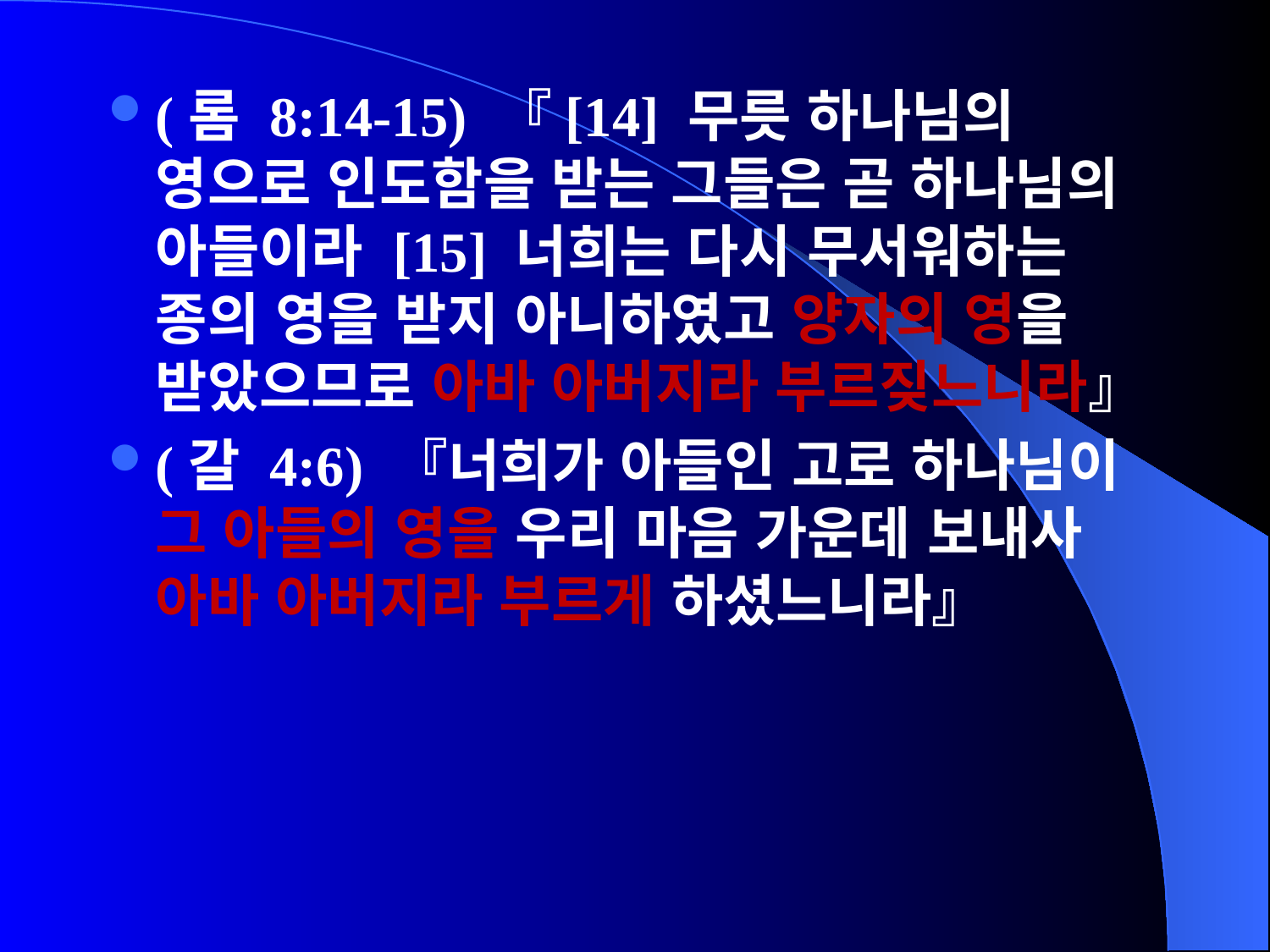

(롬 8:14-15) 『[14] 무릇 하나님의 영으로 인도함을 받는 그들은 곧 하나님의 아들이라 [15] 너희는 다시 무서워하는 종의 영을 받지 아니하였고 양자의 영을 받았으므로 아바 아버지라 부르짖느니라』
(갈 4:6) 『너희가 아들인 고로 하나님이 그 아들의 영을 우리 마음 가운데 보내사 아바 아버지라 부르게 하셨느니라』